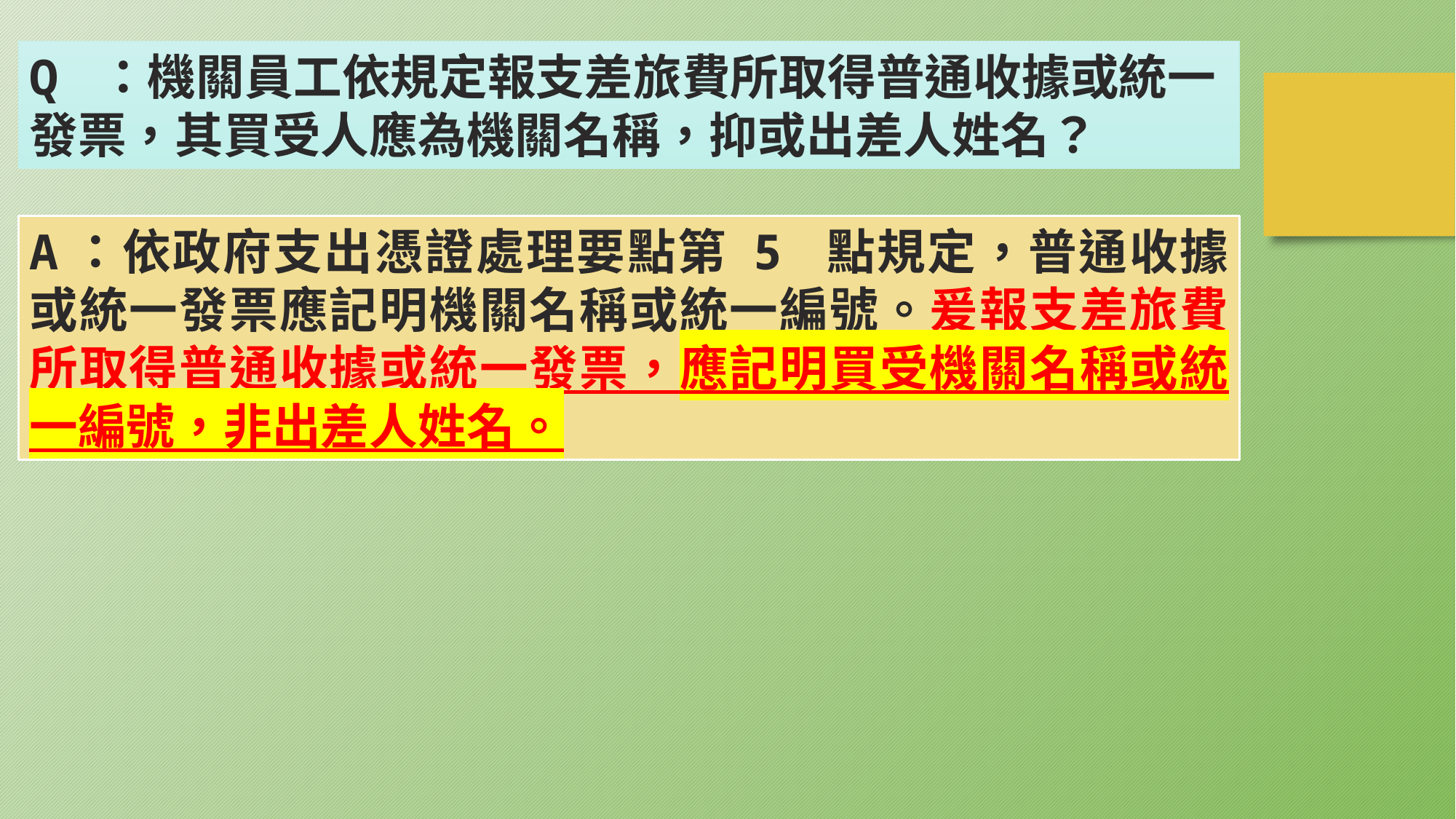

Q ：機關員工依規定報支差旅費所取得普通收據或統一發票，其買受人應為機關名稱，抑或出差人姓名？
A：依政府支出憑證處理要點第 5 點規定，普通收據或統一發票應記明機關名稱或統一編號。爰報支差旅費所取得普通收據或統一發票，應記明買受機關名稱或統一編號，非出差人姓名。